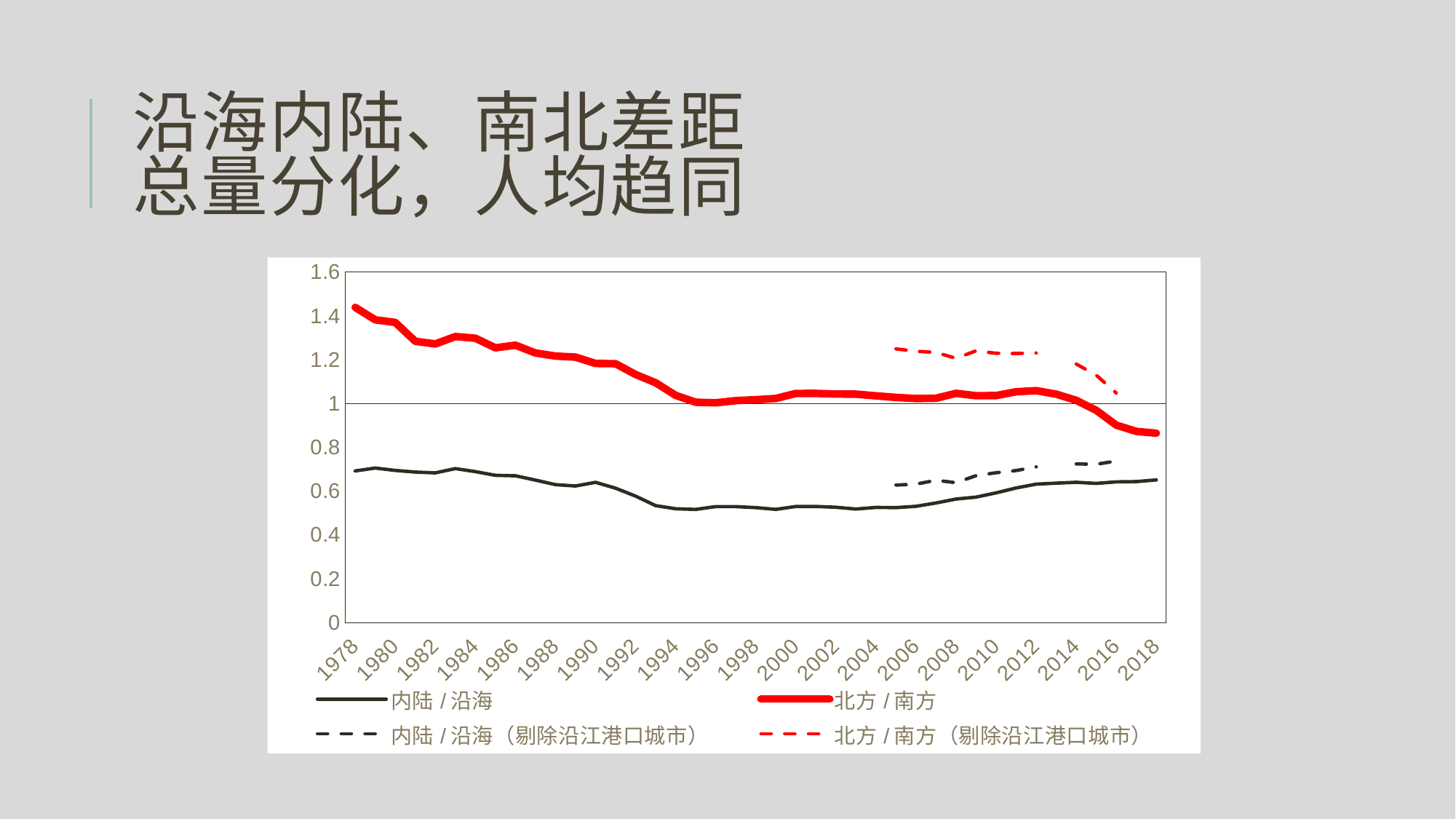

# 沿海内陆、南北差距 总量分化，人均趋同

### Chart

| Category | 内陆/沿海 | 北方/南方 | 内陆/沿海（剔除沿江港口城市） | 北方/南方（剔除沿江港口城市） |
|---|---|---|---|---|
| 28825.0 | 0.69225168671881 | 1.439198181239378 | None | None |
| 29190.0 | 0.705300906969508 | 1.382315380722358 | None | None |
| 29556.0 | 0.694605915322962 | 1.370301946894672 | None | None |
| 29921.0 | 0.687092024384231 | 1.284264952479219 | None | None |
| 30286.0 | 0.683312850185577 | 1.272184662252517 | None | None |
| 30651.0 | 0.702846249075853 | 1.305776918990208 | None | None |
| 31017.0 | 0.689056658902623 | 1.298253919343138 | None | None |
| 31382.0 | 0.672125448473873 | 1.254423330997684 | None | None |
| 31747.0 | 0.670137502827926 | 1.266454810934467 | None | None |
| 32112.0 | 0.650335260368228 | 1.230892944674978 | None | None |
| 32478.0 | 0.629671532404669 | 1.216677992411587 | None | None |
| 32843.0 | 0.623497782549197 | 1.212067104645917 | None | None |
| 33208.0 | 0.640202417044445 | 1.182902729621233 | None | None |
| 33573.0 | 0.613547479661325 | 1.181820108761775 | None | None |
| 33939.0 | 0.577264950895558 | 1.13261668801401 | None | None |
| 34304.0 | 0.533713292738738 | 1.094870300388041 | None | None |
| 34669.0 | 0.519321149296805 | 1.037317840667107 | None | None |
| 35034.0 | 0.516391357691634 | 1.005944691691397 | None | None |
| 35400.0 | 0.529285762591533 | 1.003434292391356 | None | None |
| 35765.0 | 0.529074551360338 | 1.013203017679517 | None | None |
| 36130.0 | 0.524657458382575 | 1.017460890223112 | None | None |
| 36495.0 | 0.516557742623146 | 1.023242907213425 | None | None |
| 36861.0 | 0.529742267418799 | 1.045984299166363 | None | None |
| 37226.0 | 0.529928056257618 | 1.046094730539772 | None | None |
| 37591.0 | 0.526238931380384 | 1.0433361321162 | None | None |
| 37956.0 | 0.518069655584995 | 1.042719719645412 | None | None |
| 38322.0 | 0.525354692664878 | 1.035247399762352 | None | None |
| 38687.0 | 0.524682668624877 | 1.027893673468966 | 0.6276117467873 | 1.249428658434669 |
| 39052.0 | 0.530520058512722 | 1.022878973400237 | 0.631937070165916 | 1.23877735572143 |
| 39417.0 | 0.546012940250931 | 1.024246513908021 | 0.649740681964501 | 1.233223346972355 |
| 39783.0 | 0.563766120736154 | 1.046570994424346 | 0.638487102925538 | 1.206287155575046 |
| 40148.0 | 0.57260969892294 | 1.035696348758254 | 0.67064110633034 | 1.240684628697781 |
| 40513.0 | 0.592123457298732 | 1.03627346168756 | 0.683943865184089 | 1.229348516005693 |
| 40878.0 | 0.614568533788804 | 1.053805691458814 | 0.694060908059873 | 1.228524986373854 |
| 41244.0 | 0.632022928543151 | 1.05879858756546 | 0.710794633831952 | 1.230594524527664 |
| 41609.0 | 0.636449128342473 | 1.042909072244715 | None | None |
| 41974.0 | 0.640385866768568 | 1.014638788410372 | 0.724183901897993 | 1.180488190998617 |
| 42339.0 | 0.635306321140733 | 0.968961086869602 | 0.722925084889739 | 1.129369465082176 |
| 42705.0 | 0.642400018842116 | 0.901195387488487 | 0.737468000556053 | 1.047943202205805 |
| 43070.0 | 0.643604639636754 | 0.872853764254378 | None | None |
| 43435.0 | 0.651210194646391 | 0.864588908413788 | None | None |